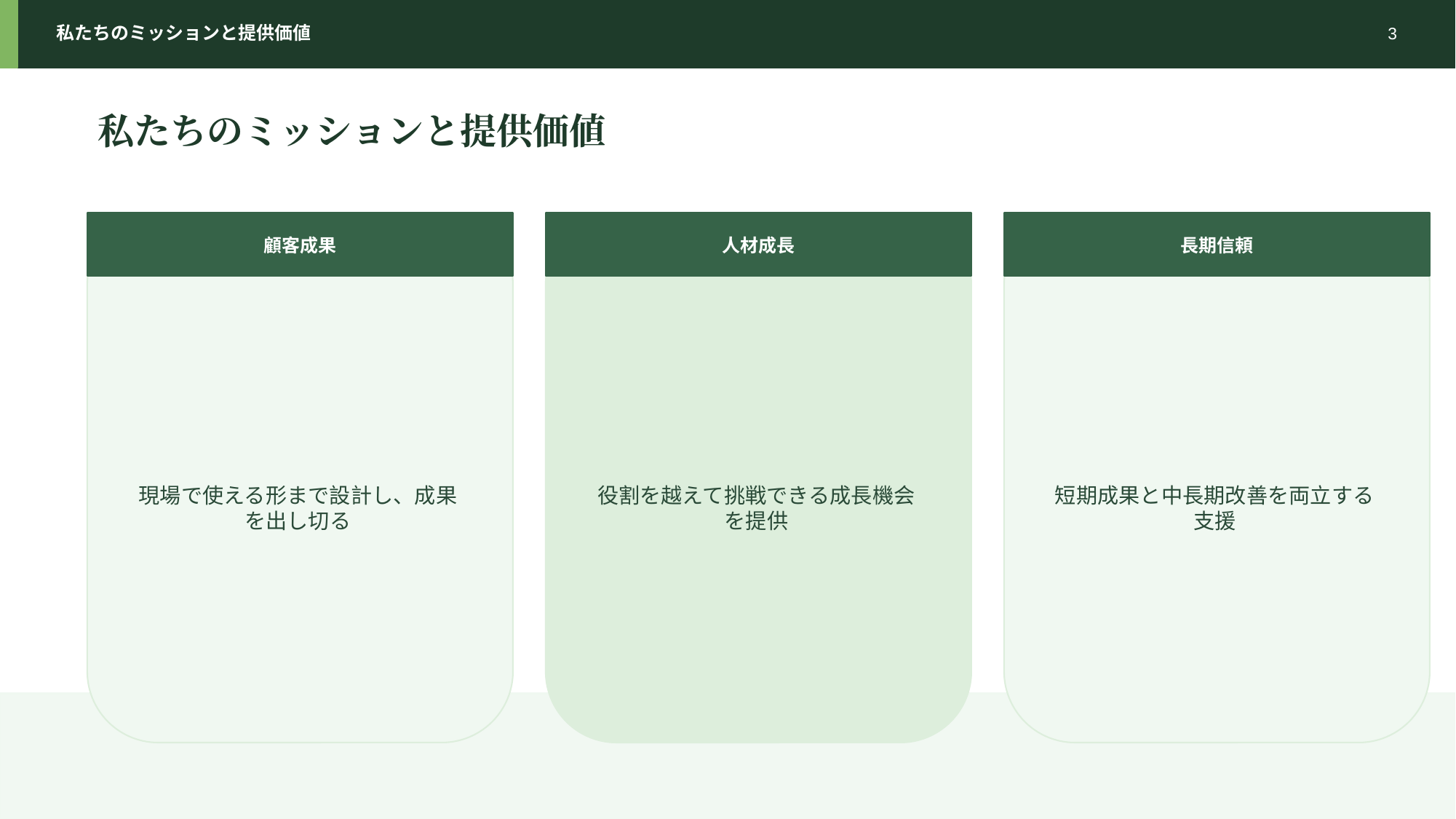

私たちのミッションと提供価値
3
私たちのミッションと提供価値

顧客成果
人材成長
長期信頼
現場で使える形まで設計し、成果を出し切る
役割を越えて挑戦できる成長機会を提供
短期成果と中長期改善を両立する支援